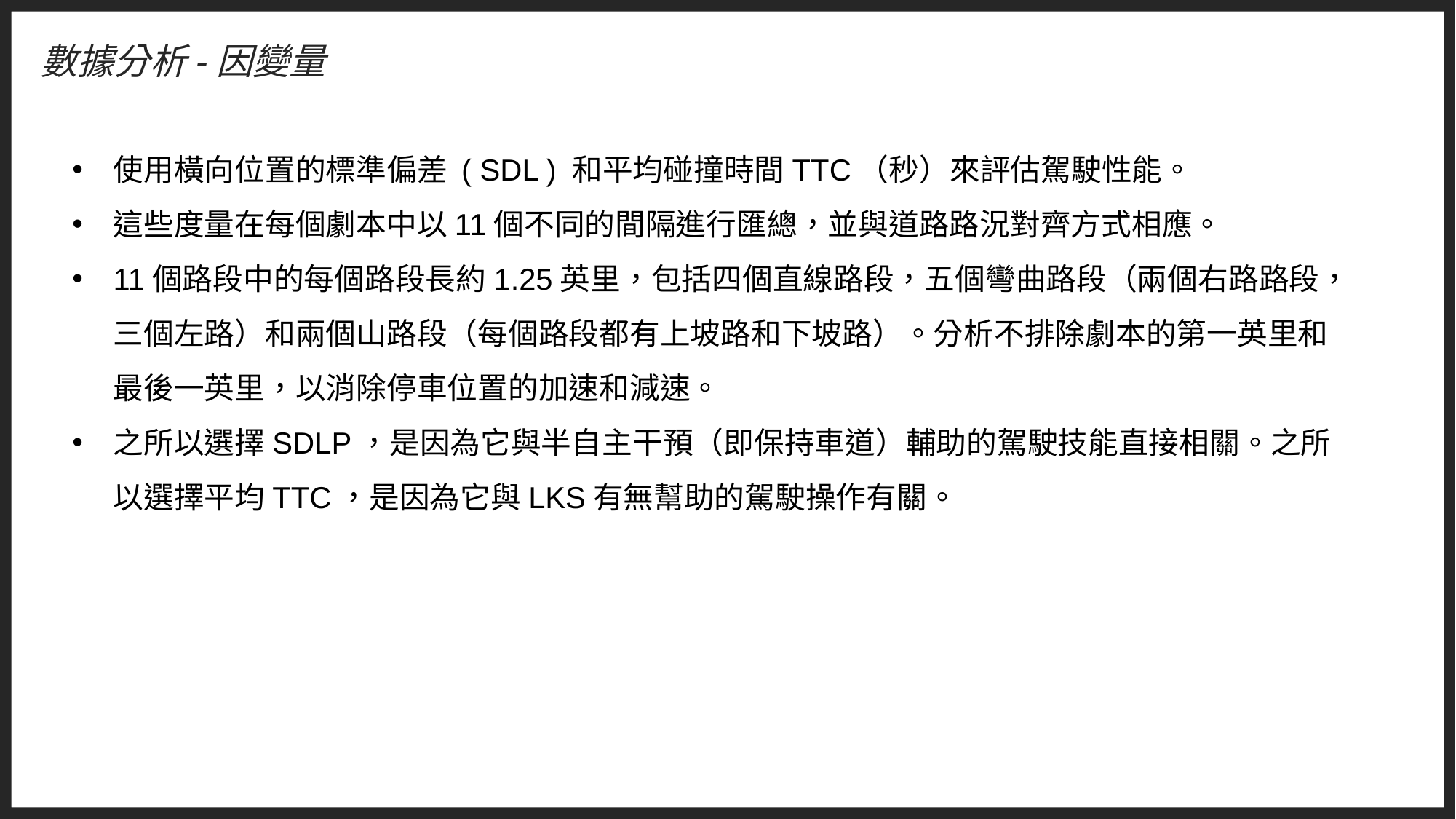

數據分析-因變量
使用橫向位置的標準偏差 ( SDL ) 和平均碰撞時間TTC（秒）來評估駕駛性能。
這些度量在每個劇本中以11個不同的間隔進行匯總，並與道​​路路況對齊方式相應。
11個路段中的每個路段長約1.25英里，包括四個直線路段，五個彎曲路段（兩個右路路段，三個左路）和兩個山路段（每個路段都有上坡路和下坡路）。分析不排除劇本的第一英里和最後一英里，以消除停車位置的加速和減速。
之所以選擇SDLP，是因為它與半自主干預（即保持車道）輔助的駕駛技能直接相關。之所以選擇平均TTC，是因為它與LKS有無幫助的駕駛操作有關。